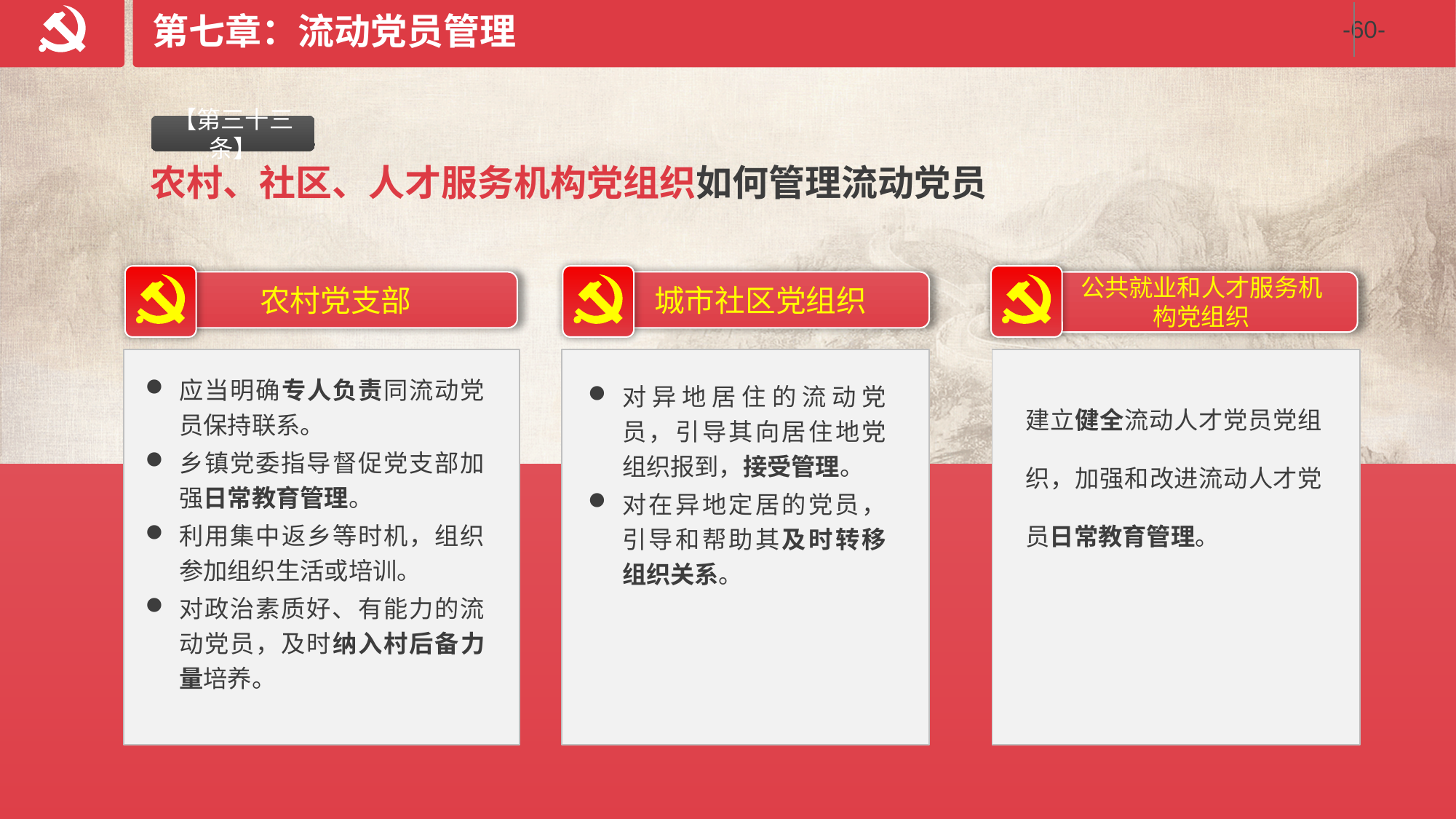

第七章：流动党员管理
【第三十三条】
农村、社区、人才服务机构党组织如何管理流动党员

公共就业和人才服务机构党组织

农村党支部
城市社区党组织

应当明确专人负责同流动党员保持联系。
乡镇党委指导督促党支部加强日常教育管理。
利用集中返乡等时机，组织参加组织生活或培训。
对政治素质好、有能力的流动党员，及时纳入村后备力量培养。
对异地居住的流动党员，引导其向居住地党组织报到，接受管理。
对在异地定居的党员，引导和帮助其及时转移组织关系。
建立健全流动人才党员党组织，加强和改进流动人才党员日常教育管理。